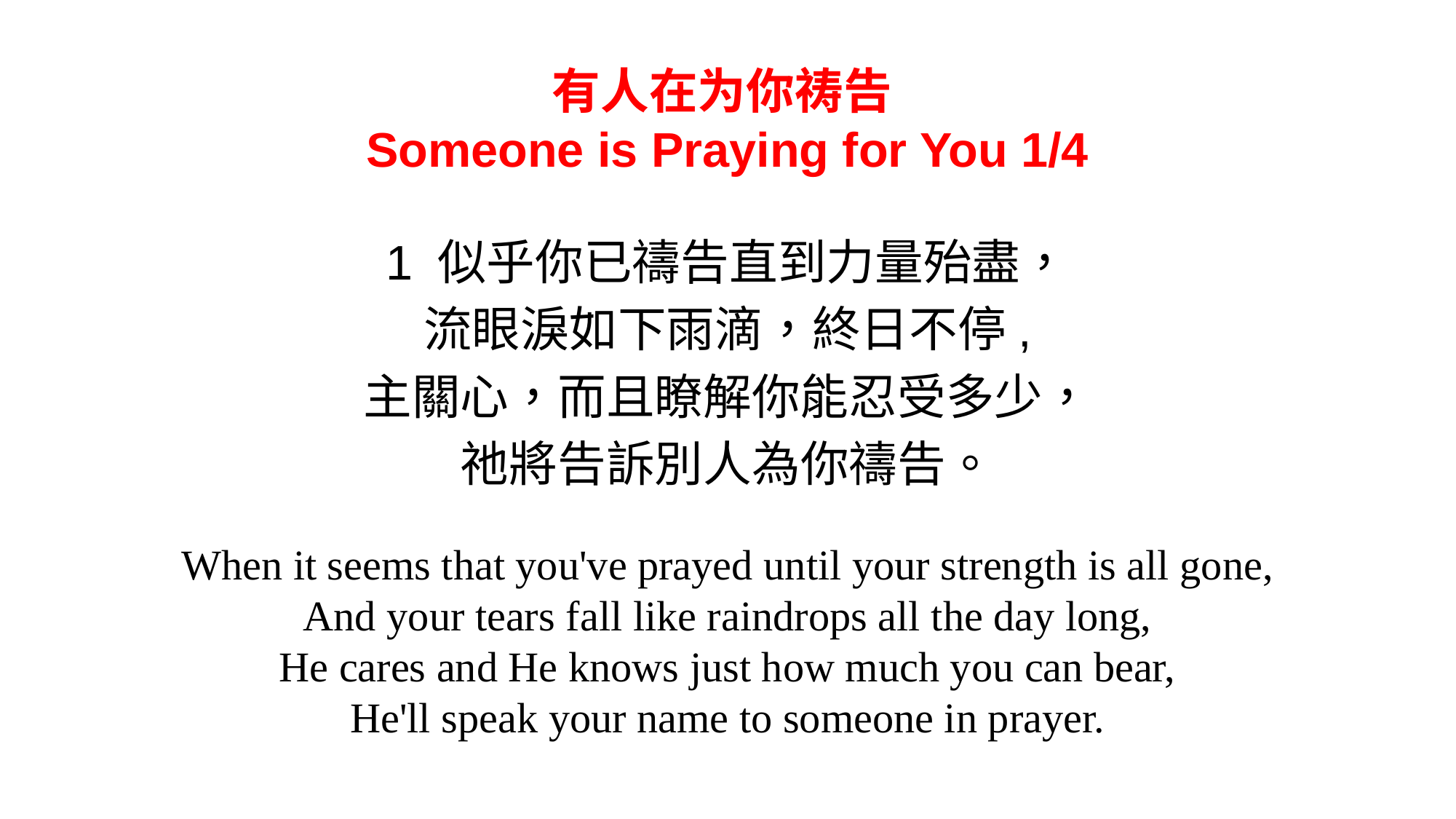

有人在为你祷告
Someone is Praying for You 1/4
1 似乎你已禱告直到力量殆盡，
流眼淚如下雨滴，終日不停,
主關心，而且瞭解你能忍受多少，
祂將告訴別人為你禱告。

When it seems that you've prayed until your strength is all gone,
And your tears fall like raindrops all the day long,
He cares and He knows just how much you can bear,
He'll speak your name to someone in prayer.